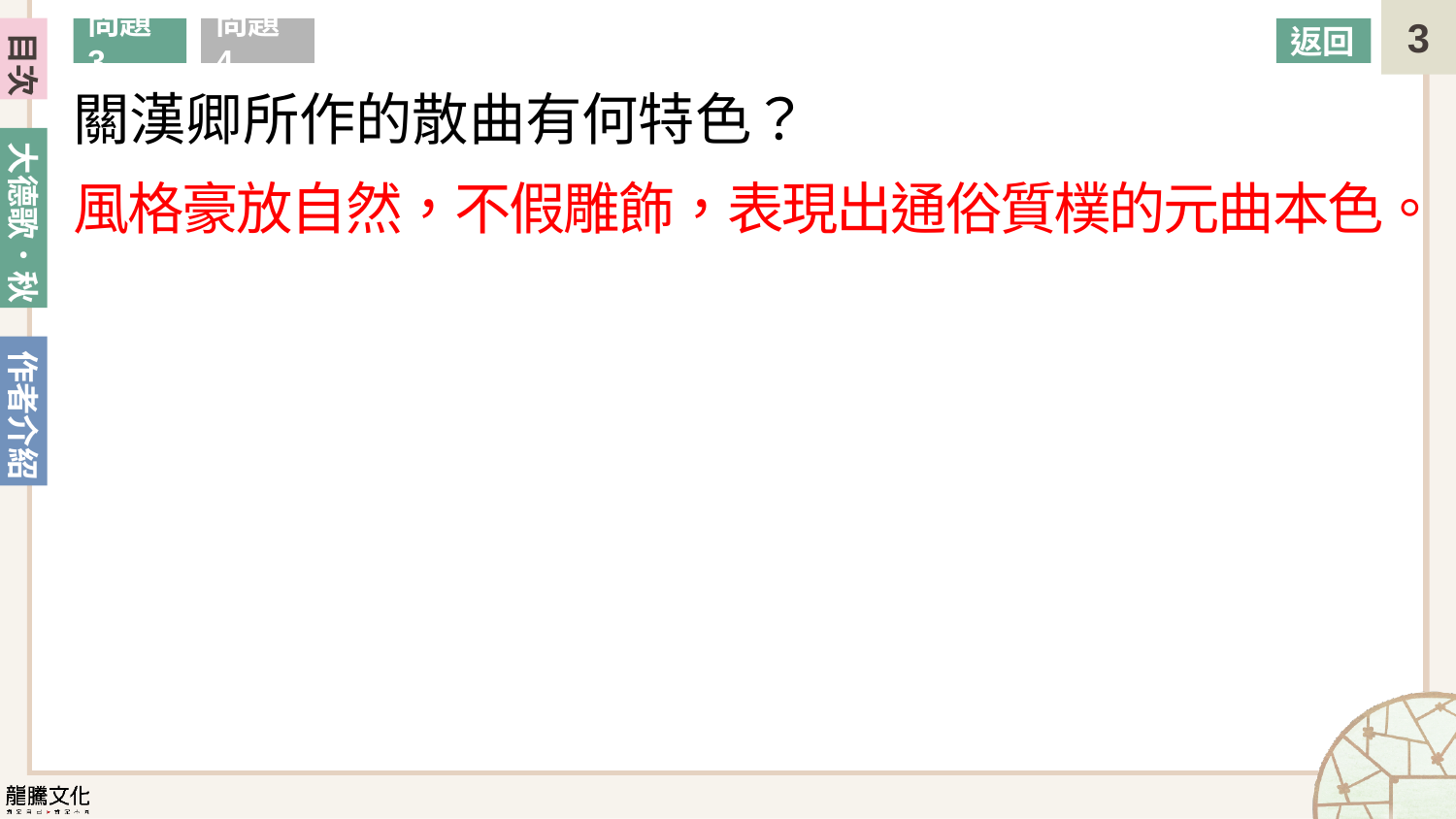

問題3
問題4
返回
關漢卿所作的散曲有何特色？
風格豪放自然，不假雕飾，表現出通俗質樸的元曲本色。